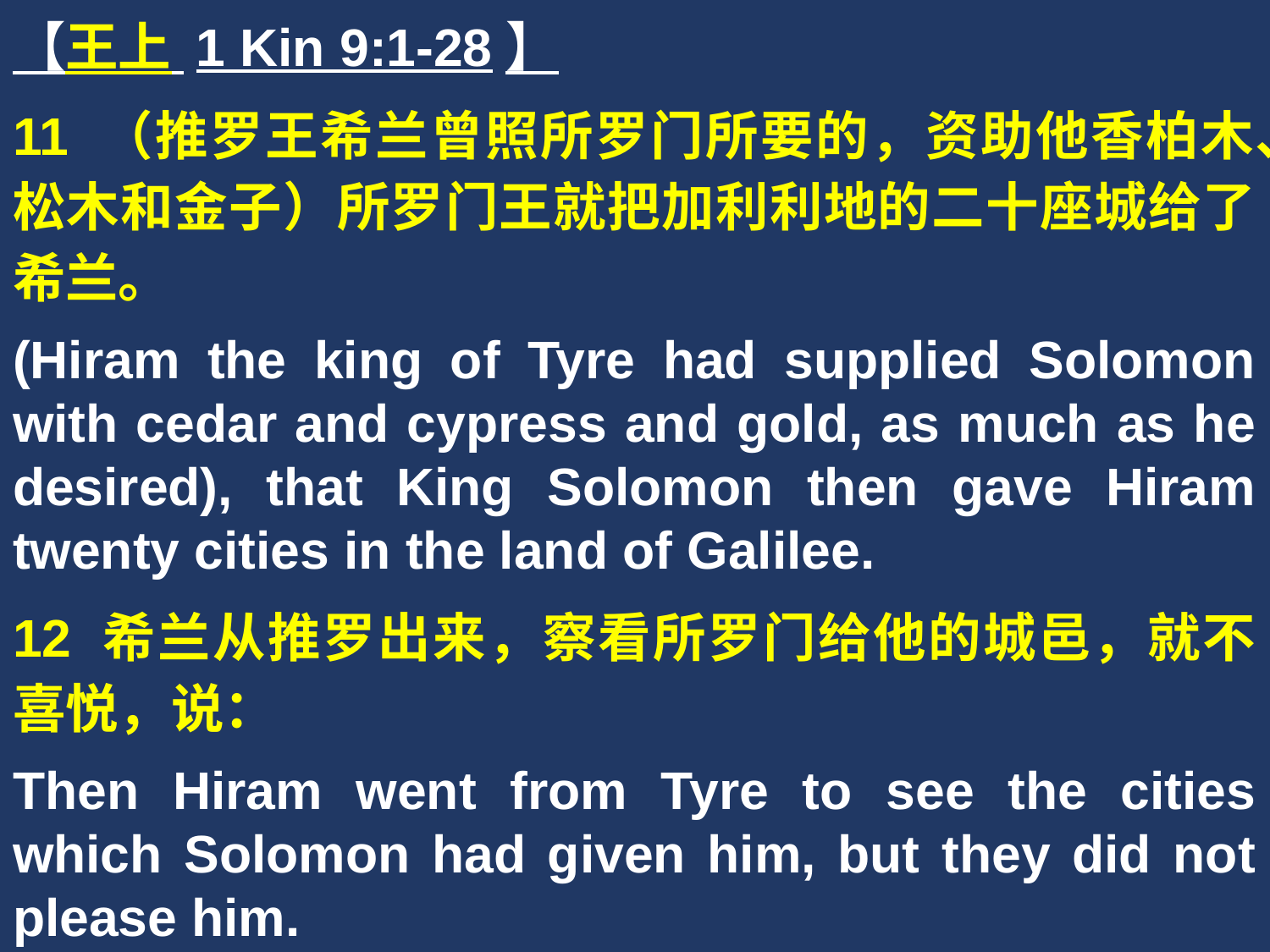

【王上 1 Kin 9:1-28】
11 （推罗王希兰曾照所罗门所要的，资助他香柏木、松木和金子）所罗门王就把加利利地的二十座城给了希兰。
(Hiram the king of Tyre had supplied Solomon with cedar and cypress and gold, as much as he desired), that King Solomon then gave Hiram twenty cities in the land of Galilee.
12 希兰从推罗出来，察看所罗门给他的城邑，就不喜悦，说：
Then Hiram went from Tyre to see the cities which Solomon had given him, but they did not please him.